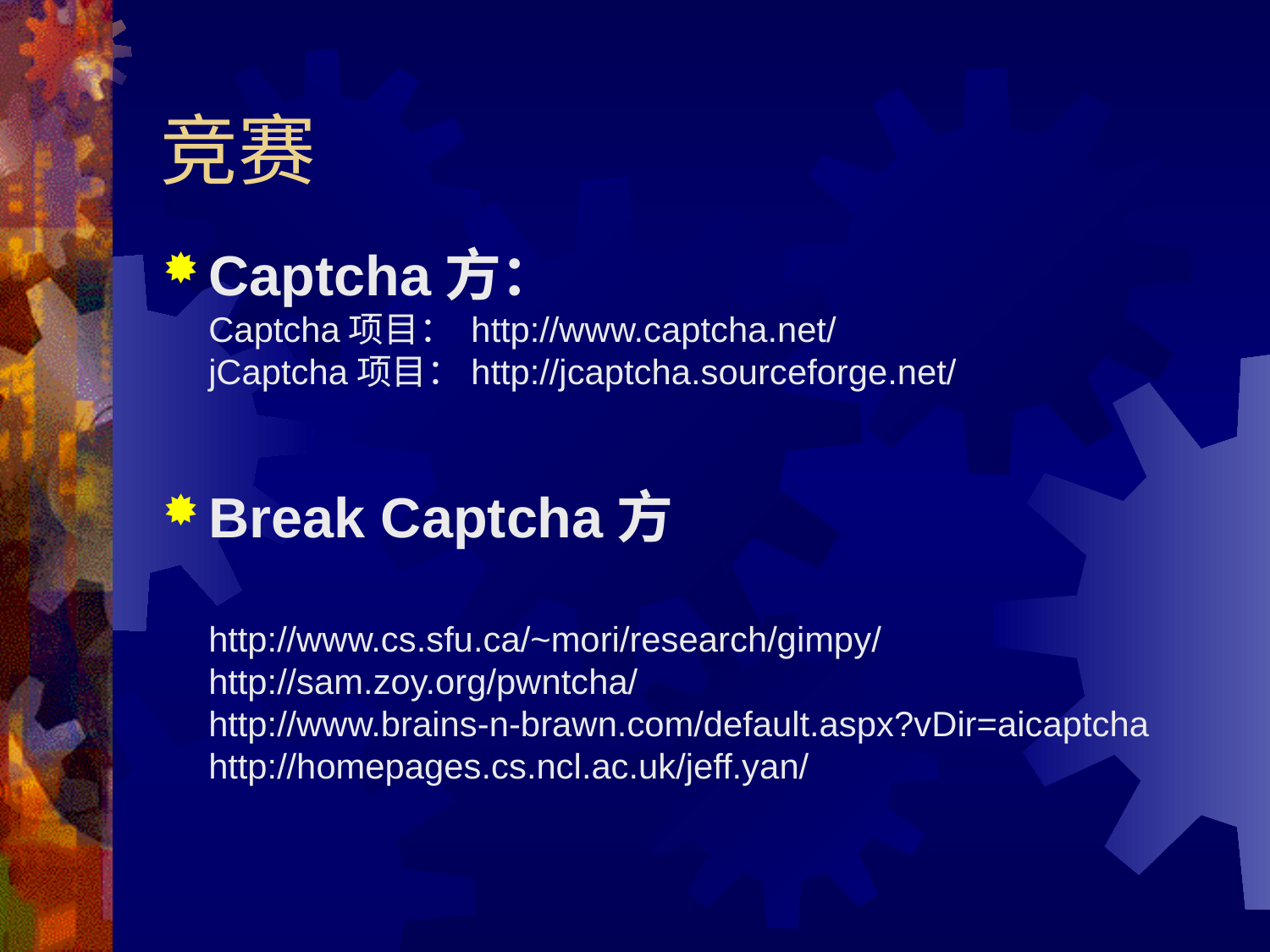

# 竞赛
Captcha方：
Captcha项目： http://www.captcha.net/
jCaptcha项目：http://jcaptcha.sourceforge.net/

Break Captcha方
http://www.cs.sfu.ca/~mori/research/gimpy/
http://sam.zoy.org/pwntcha/
http://www.brains-n-brawn.com/default.aspx?vDir=aicaptcha
http://homepages.cs.ncl.ac.uk/jeff.yan/